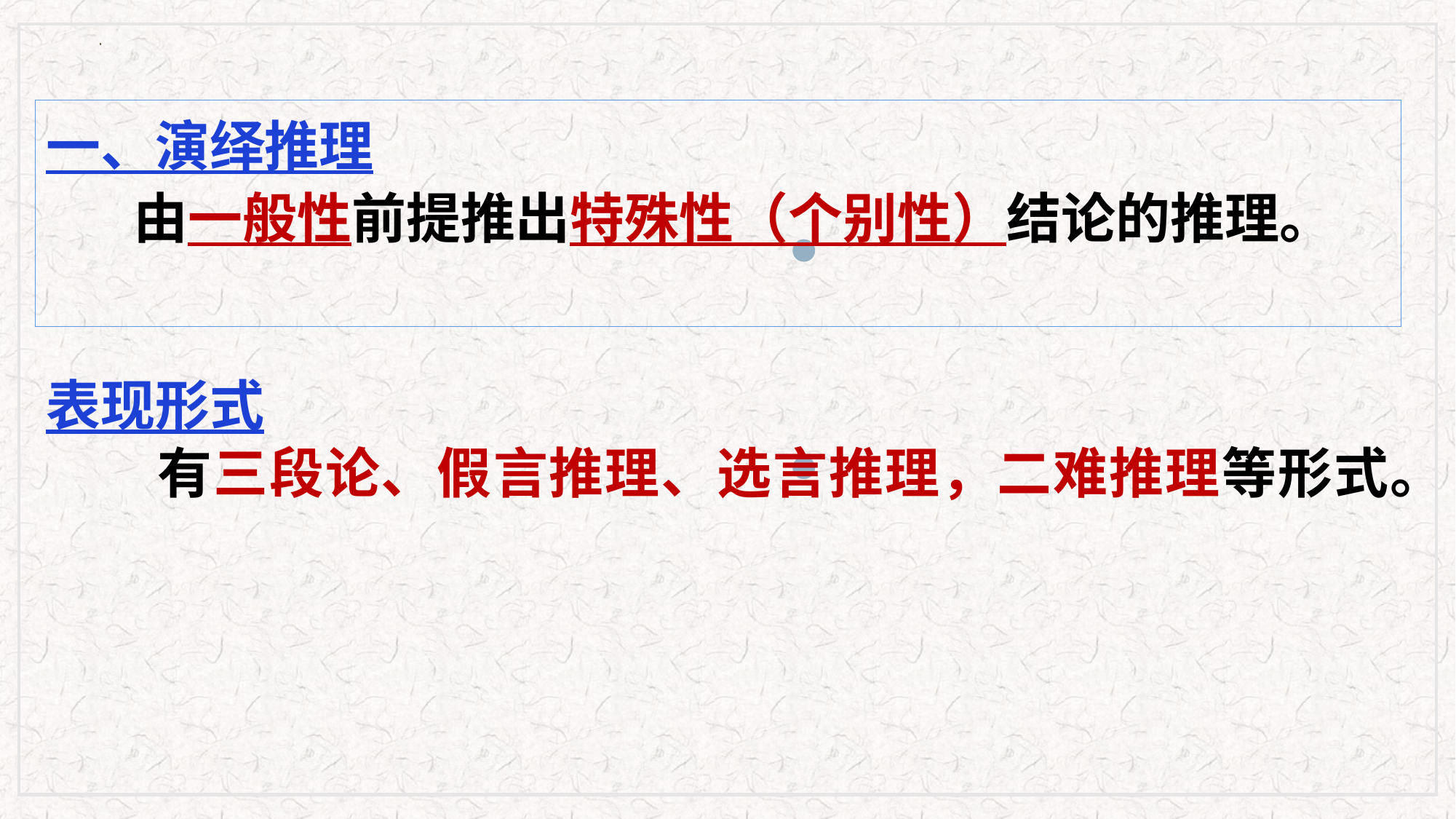

一、演绎推理
      由一般性前提推出特殊性（个别性）结论的推理。

表现形式
       有三段论、假言推理、选言推理，二难推理等形式。